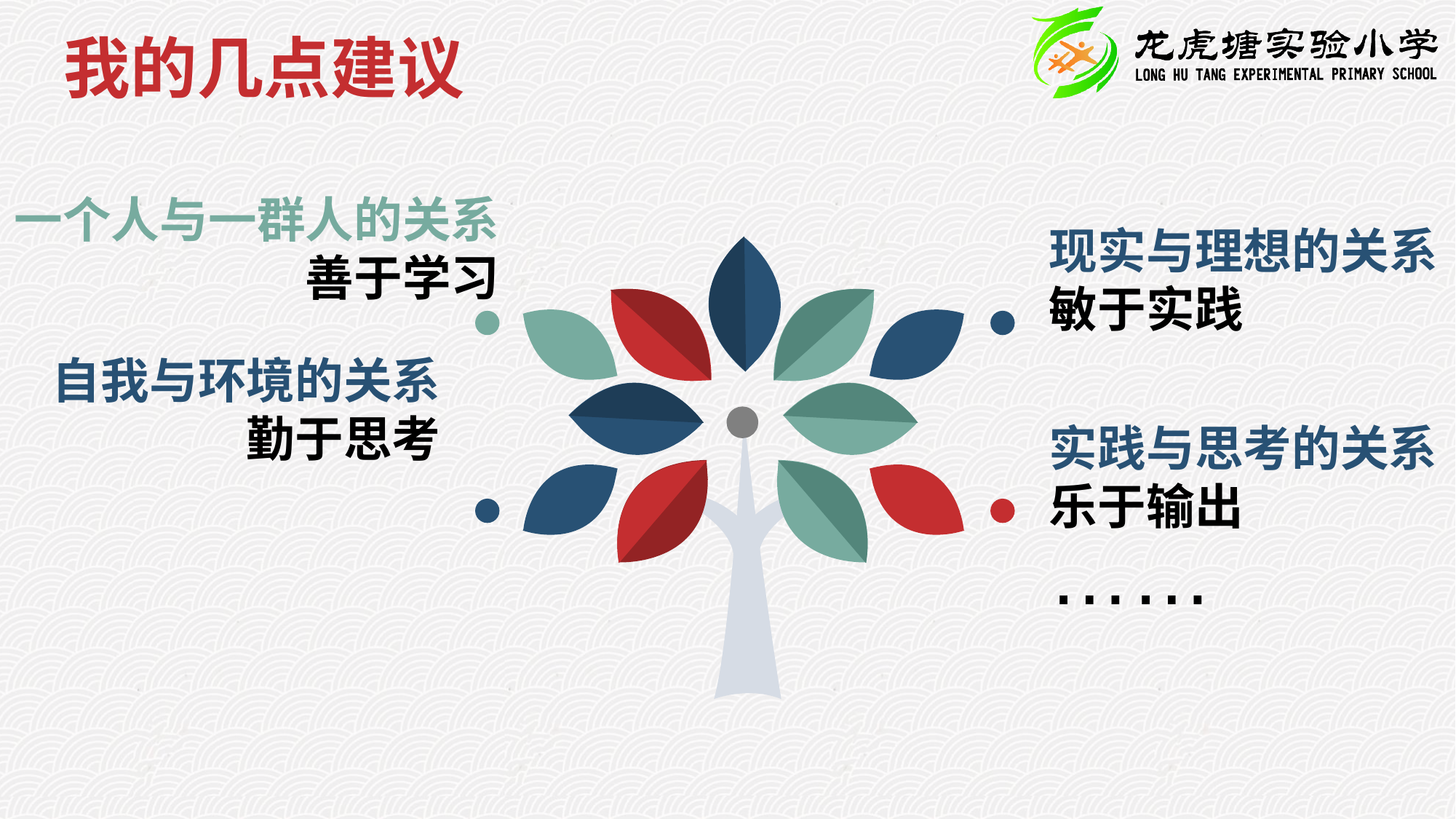

我的几点建议

一个人与一群人的关系
善于学习
现实与理想的关系
敏于实践
自我与环境的关系
勤于思考

实践与思考的关系
乐于输出
……